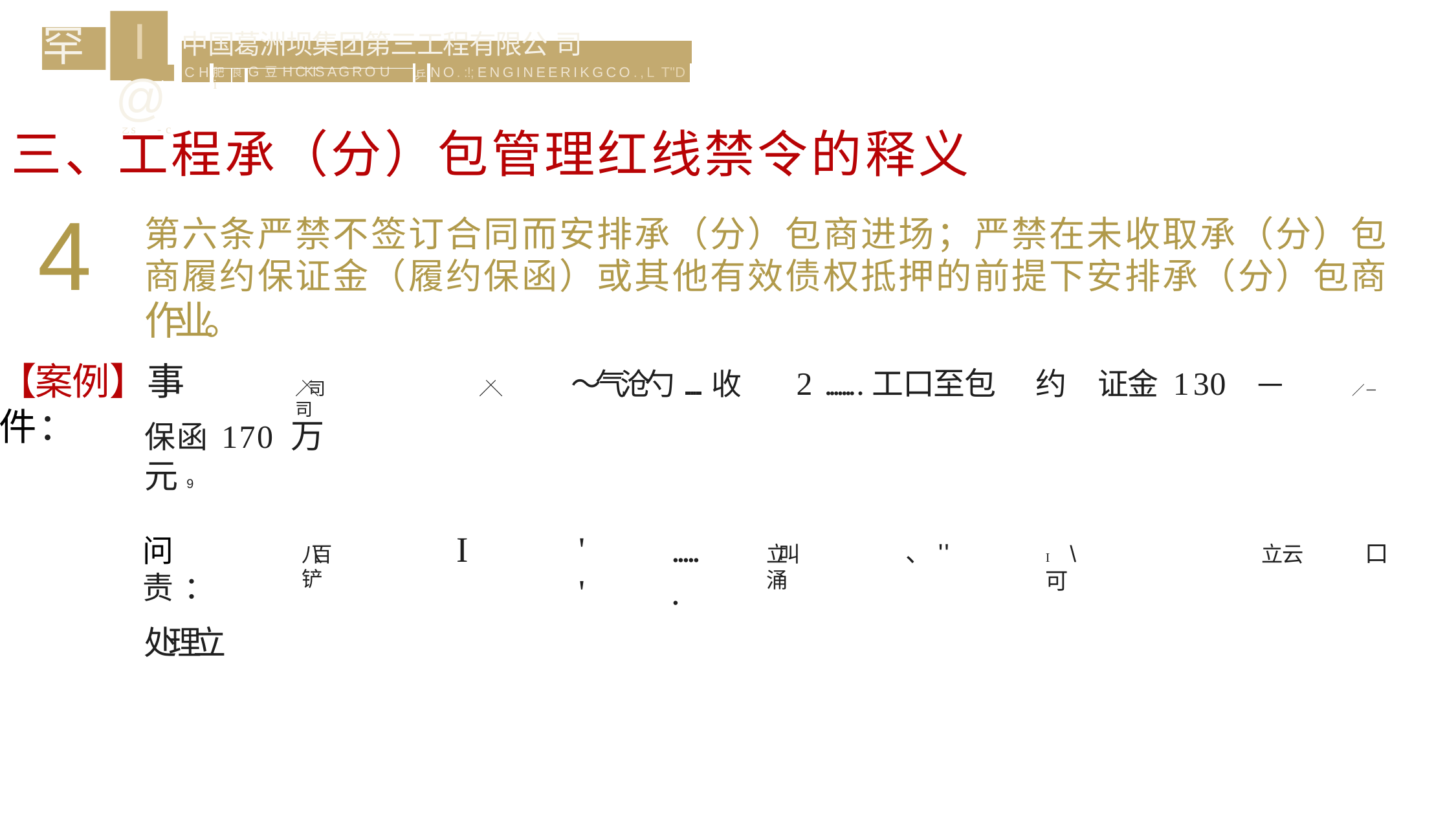

# I@
乙s	- c
罕
| 中 国 葛 洲 坝 集 团 第 三 工 程 有 限 公 司 |  |  |  |  |  |
| --- | --- | --- | --- | --- | --- |
| C H |  |  |  | 乒 | N O . :!; ENGINEERIKGCO.,L T"D |
|  | 肥i | 良 | G 豆 H CKIS A G R O U |  |  |

三、工程承（分）包管理红线禁令的释义
4
第六条严禁不签订合同而安排承（分）包商进场；严禁在未收取承（分）包 商履约保证金（履约保函）或其他有效债权抵押的前提下安排承（分）包商 作业。
【案例】事件：
2	........工口至包	约	证金 130	一
～气沧勺......收
／＼司	／＼司
／－
保函170 万元9
问责：
处理立
I
''
......
、''
口
I	\可
立叫涌
立云
八百铲